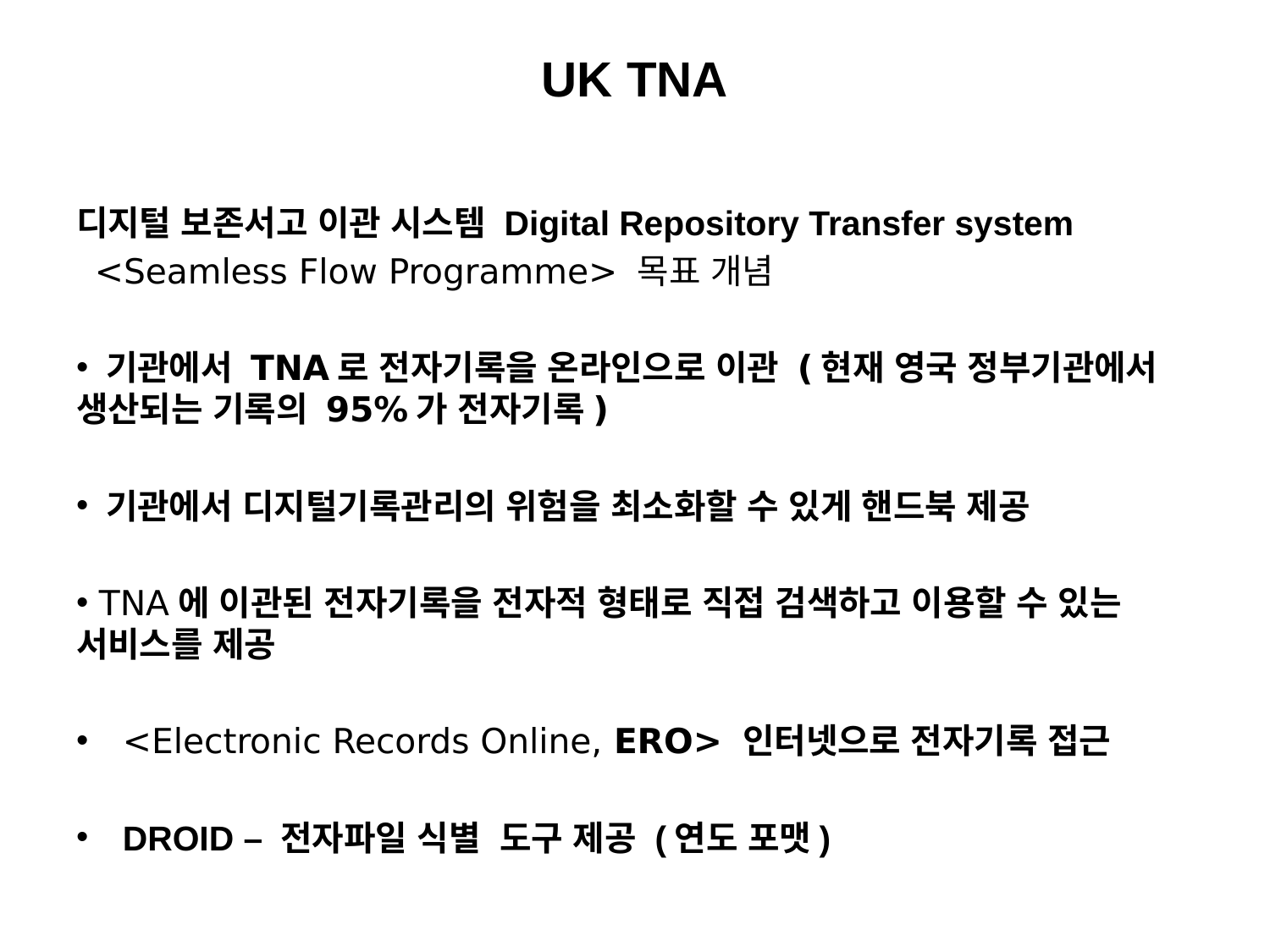

# UK TNA

디지털 보존서고 이관 시스템 Digital Repository Transfer system
  <Seamless Flow Programme> 목표 개념

 기관에서 TNA로 전자기록을 온라인으로 이관 (현재 영국 정부기관에서 생산되는 기록의 95%가 전자기록)

 기관에서 디지털기록관리의 위험을 최소화할 수 있게 핸드북 제공

 TNA에 이관된 전자기록을 전자적 형태로 직접 검색하고 이용할 수 있는 서비스를 제공

<Electronic Records Online, ERO> 인터넷으로 전자기록 접근

DROID – 전자파일 식별  도구 제공 (연도 포맷)